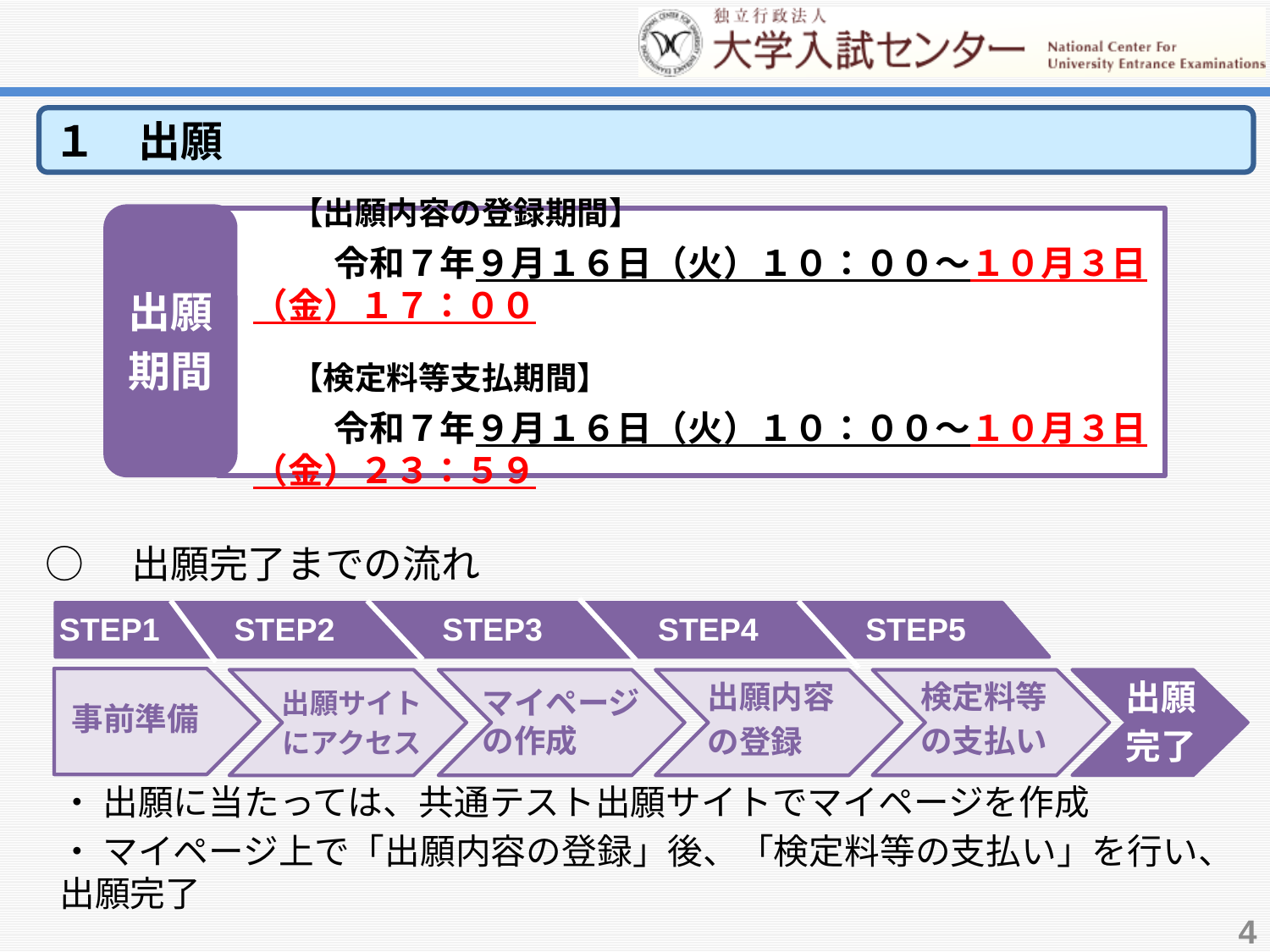

１　出願
出願
期間
　　【出願内容の登録期間】
　　　令和７年９月１６日（火）１０：００～１０月３日（金）１７：００
　　【検定料等支払期間】
　　　令和７年９月１６日（火）１０：００～１０月３日（金）２３：５９
○　出願完了までの流れ

STEP1　   STEP2　　   STEP3　　　STEP4　　   STEP5

マイページの作成

事前準備

出願内容
の登録

出願サイト
にアクセス

検定料等
の支払い

出願
完了
・ 出願に当たっては、共通テスト出願サイトでマイページを作成
・ マイページ上で「出願内容の登録」後、「検定料等の支払い」を行い、出願完了
4